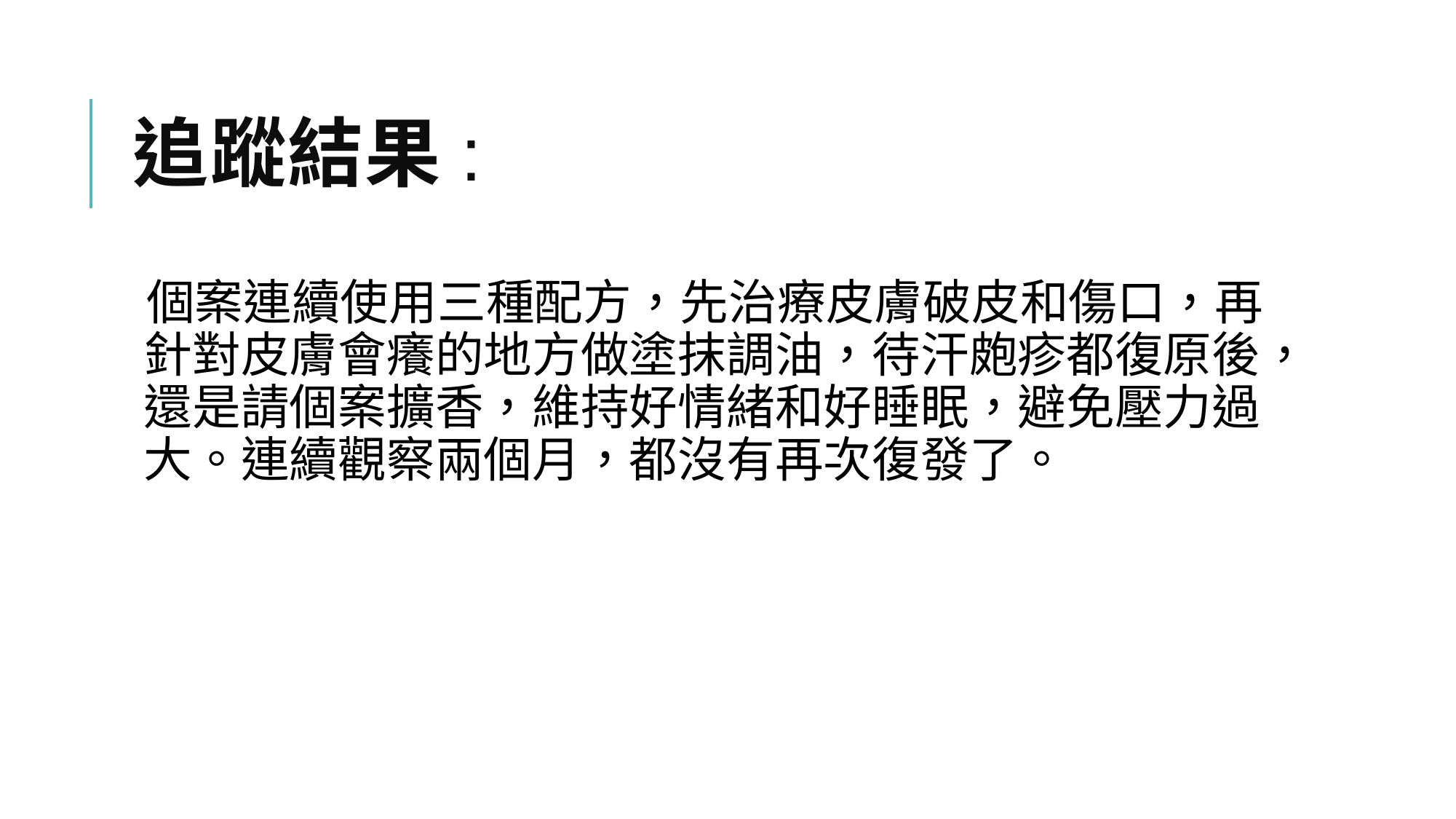

# 追蹤結果:
個案連續使用三種配方，先治療皮膚破皮和傷口，再針對皮膚會癢的地方做塗抹調油，待汗皰疹都復原後，還是請個案擴香，維持好情緒和好睡眠，避免壓力過大。連續觀察兩個月，都沒有再次復發了。